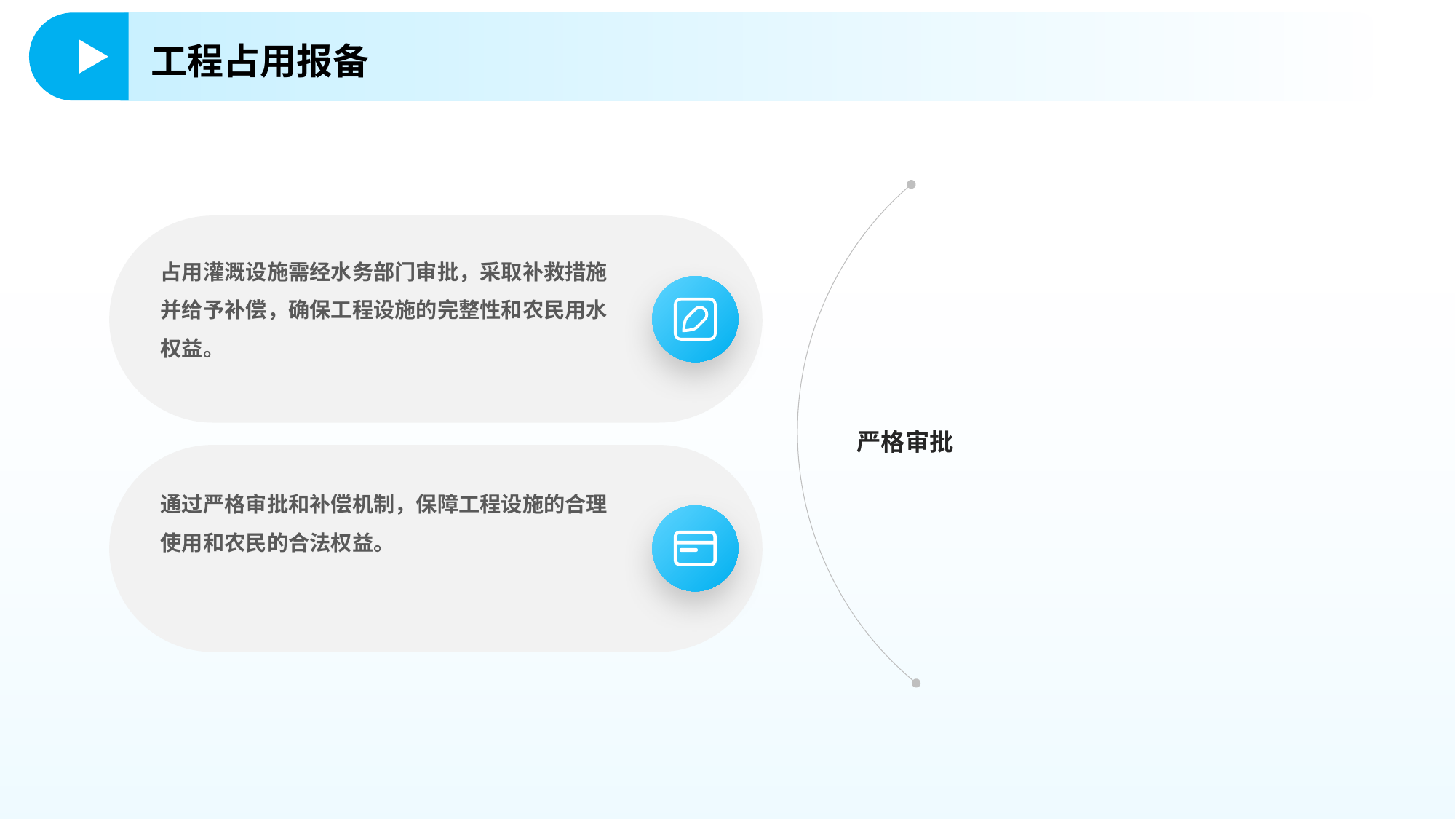

工程占用报备

占用灌溉设施需经水务部门审批，采取补救措施并给予补偿，确保工程设施的完整性和农民用水权益。
严格审批

通过严格审批和补偿机制，保障工程设施的合理使用和农民的合法权益。